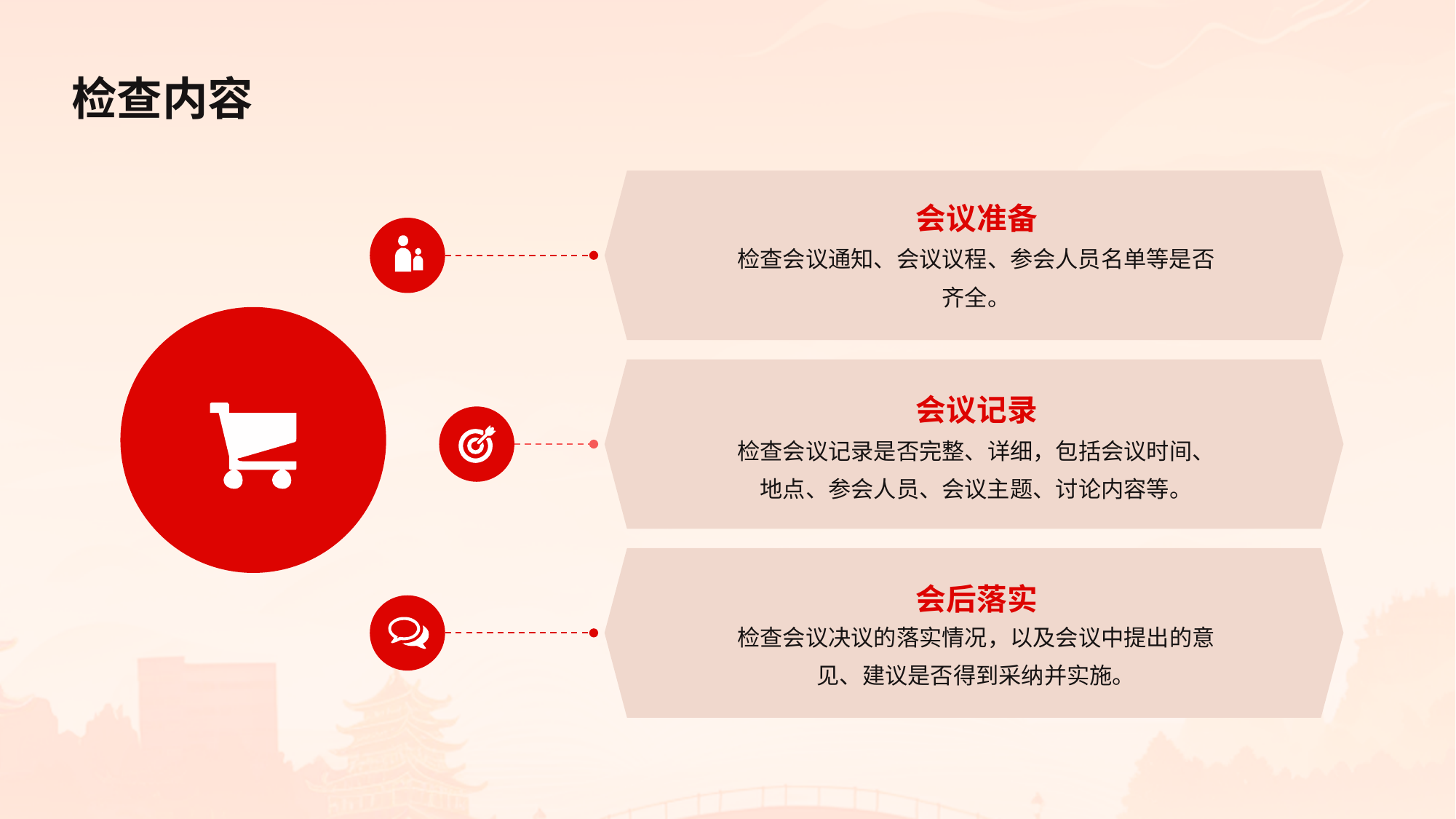

检查内容

会议准备

检查会议通知、会议议程、参会人员名单等是否齐全。

会议记录

检查会议记录是否完整、详细，包括会议时间、地点、参会人员、会议主题、讨论内容等。

会后落实

检查会议决议的落实情况，以及会议中提出的意见、建议是否得到采纳并实施。